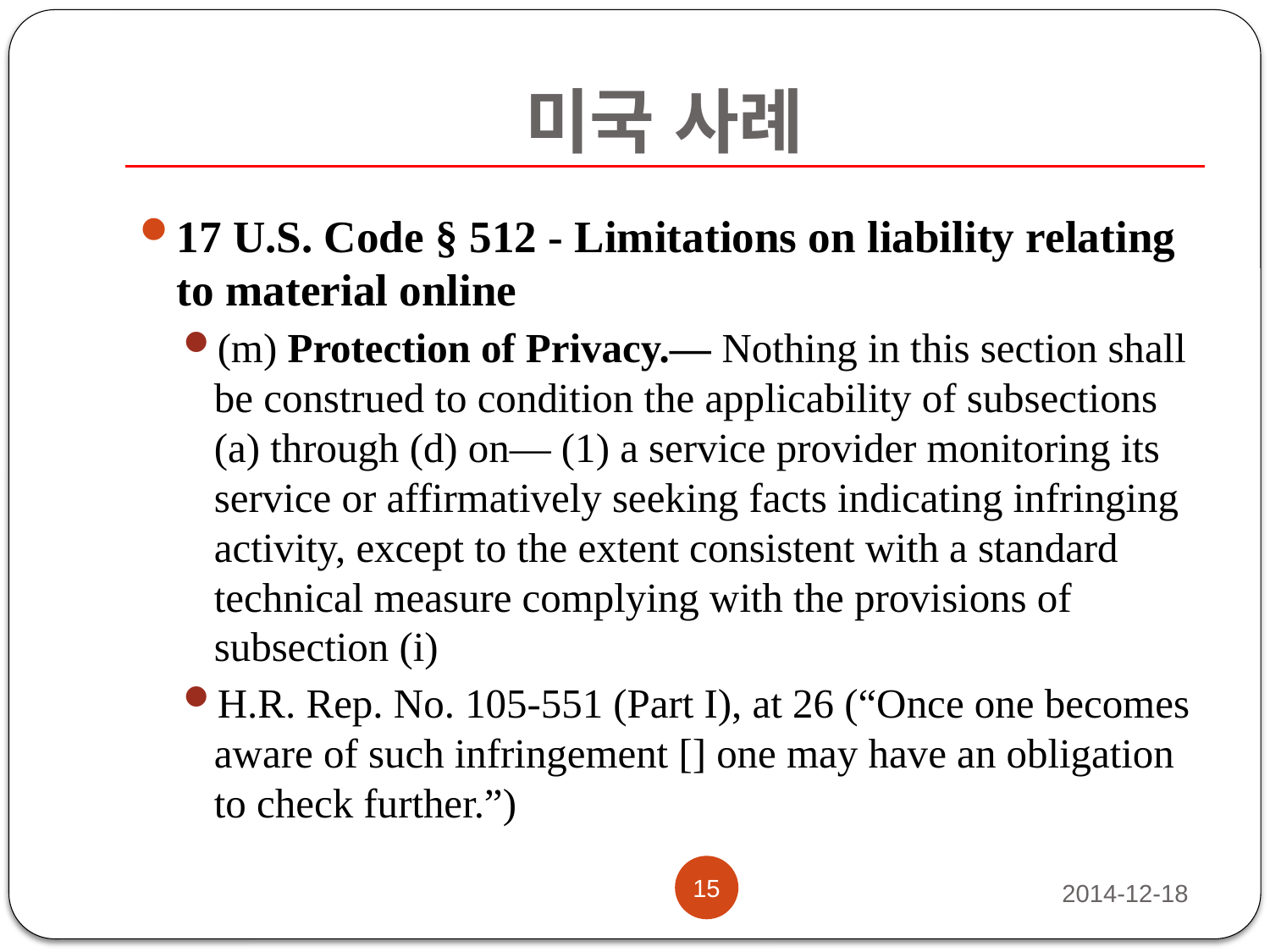

# 미국 사례
17 U.S. Code § 512 - Limitations on liability relating to material online
(m) Protection of Privacy.— Nothing in this section shall be construed to condition the applicability of subsections (a) through (d) on— (1) a service provider monitoring its service or affirmatively seeking facts indicating infringing activity, except to the extent consistent with a standard technical measure complying with the provisions of subsection (i)
H.R. Rep. No. 105-551 (Part I), at 26 (“Once one becomes aware of such infringement [] one may have an obligation to check further.”)

15
2014-12-18